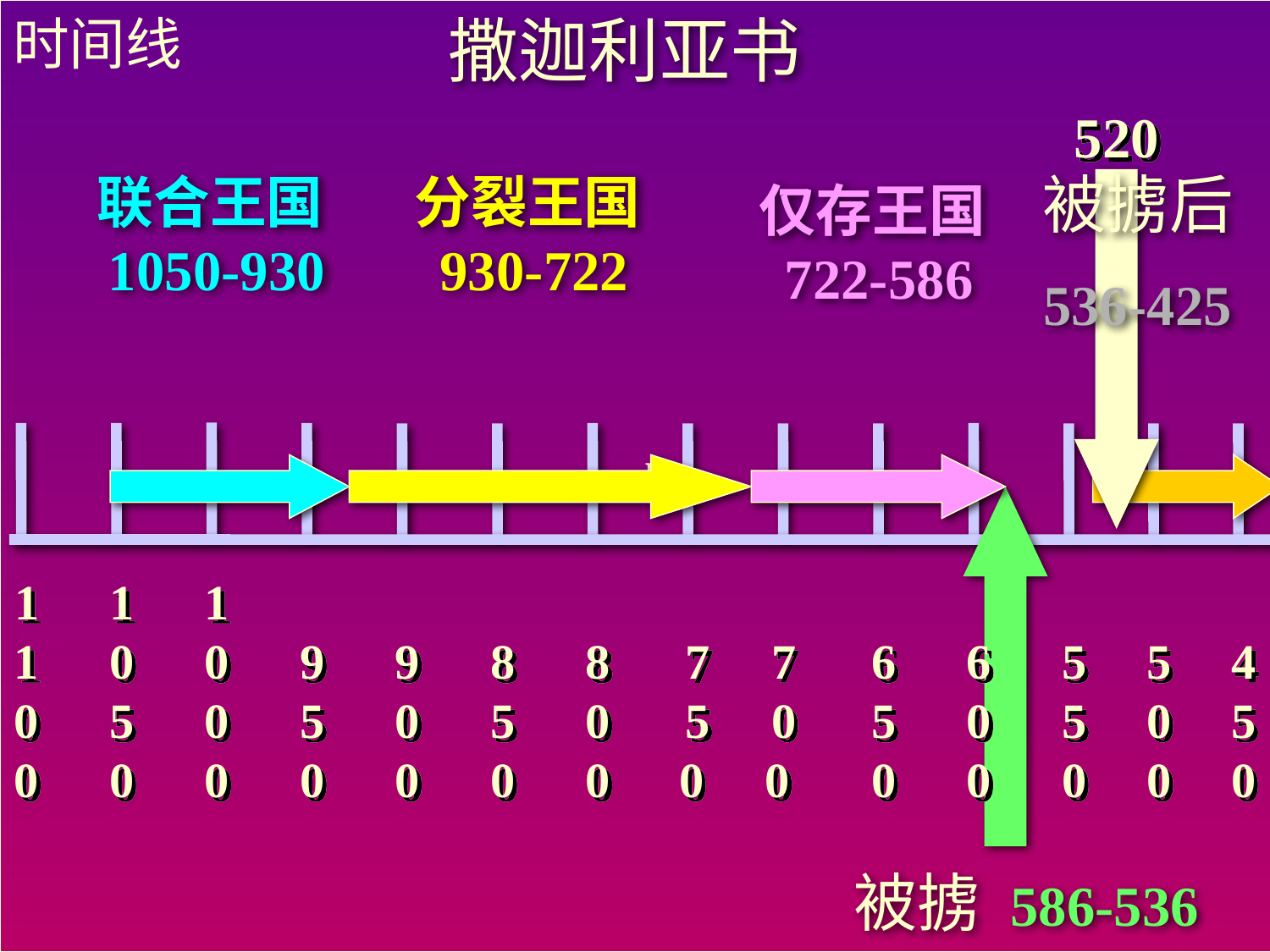

h
时间线
撒迦利亚书
520
被掳后
536-425

联合王国1050-930
分裂王国930-722
仅存王国722-586

1100
1050
1000
 950
 900
 850
 800
   7 5 0
   7 0 0
 650
 600
 550
 500
 450
被掳 586-536